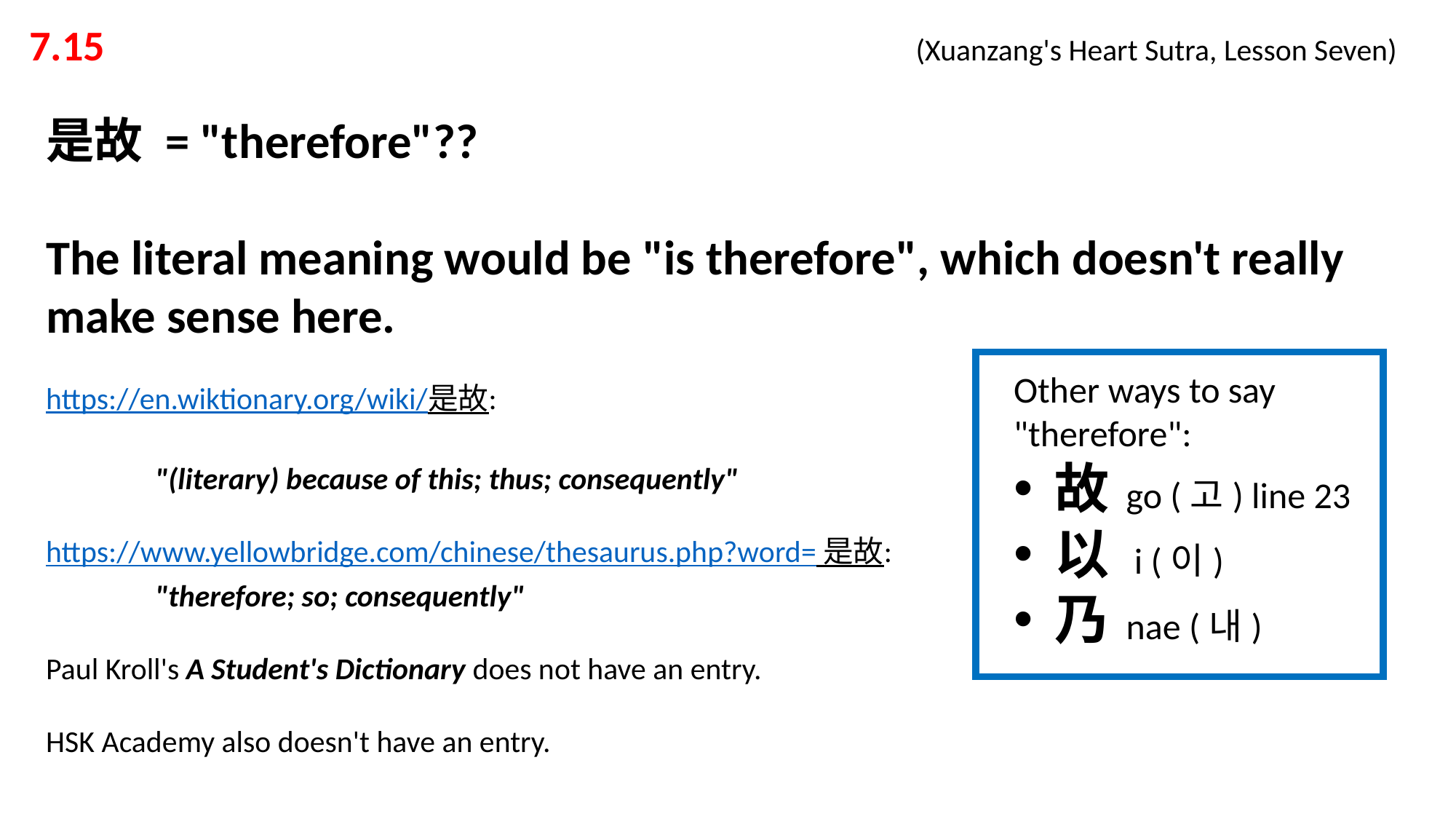

7.15  			  			                        (Xuanzang's Heart Sutra, Lesson Seven)
是故 = "therefore"??

The literal meaning would be "is therefore", which doesn't really make sense here.

https://en.wiktionary.org/wiki/是故:

	"(literary) because of this; thus; consequently"

https://www.yellowbridge.com/chinese/thesaurus.php?word= 是故:
	"therefore; so; consequently"

Paul Kroll's A Student's Dictionary does not have an entry.

HSK Academy also doesn't have an entry.

Other ways to say "therefore":
故 go (고) line 23
以  i (이)
乃 nae (내)